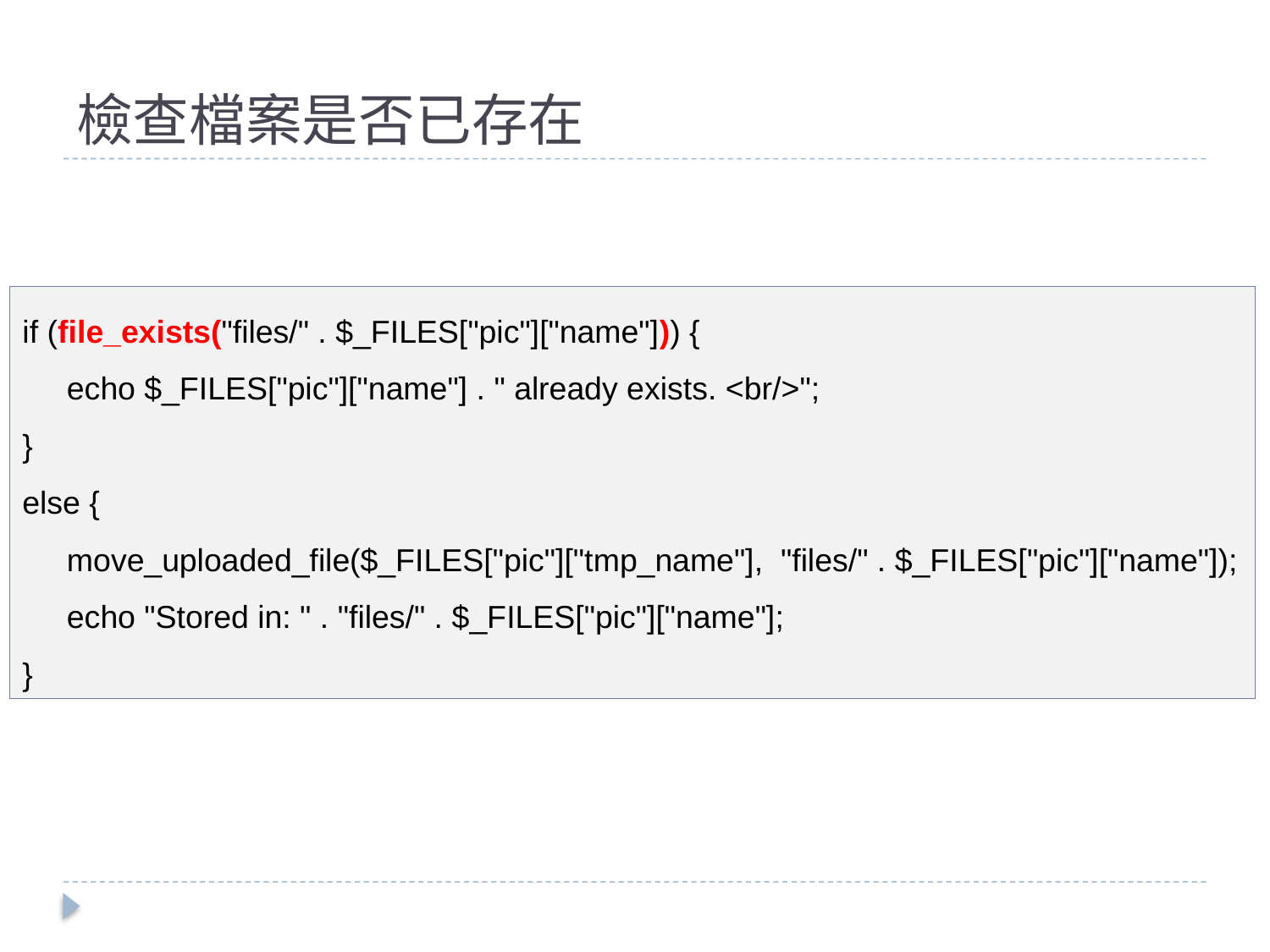

# 檢查檔案是否已存在
if (file_exists("files/" . $_FILES["pic"]["name"])) {
     echo $_FILES["pic"]["name"] . " already exists. <br/>";
}
else {
     move_uploaded_file($_FILES["pic"]["tmp_name"],  "files/" . $_FILES["pic"]["name"]);
     echo "Stored in: " . "files/" . $_FILES["pic"]["name"];
}